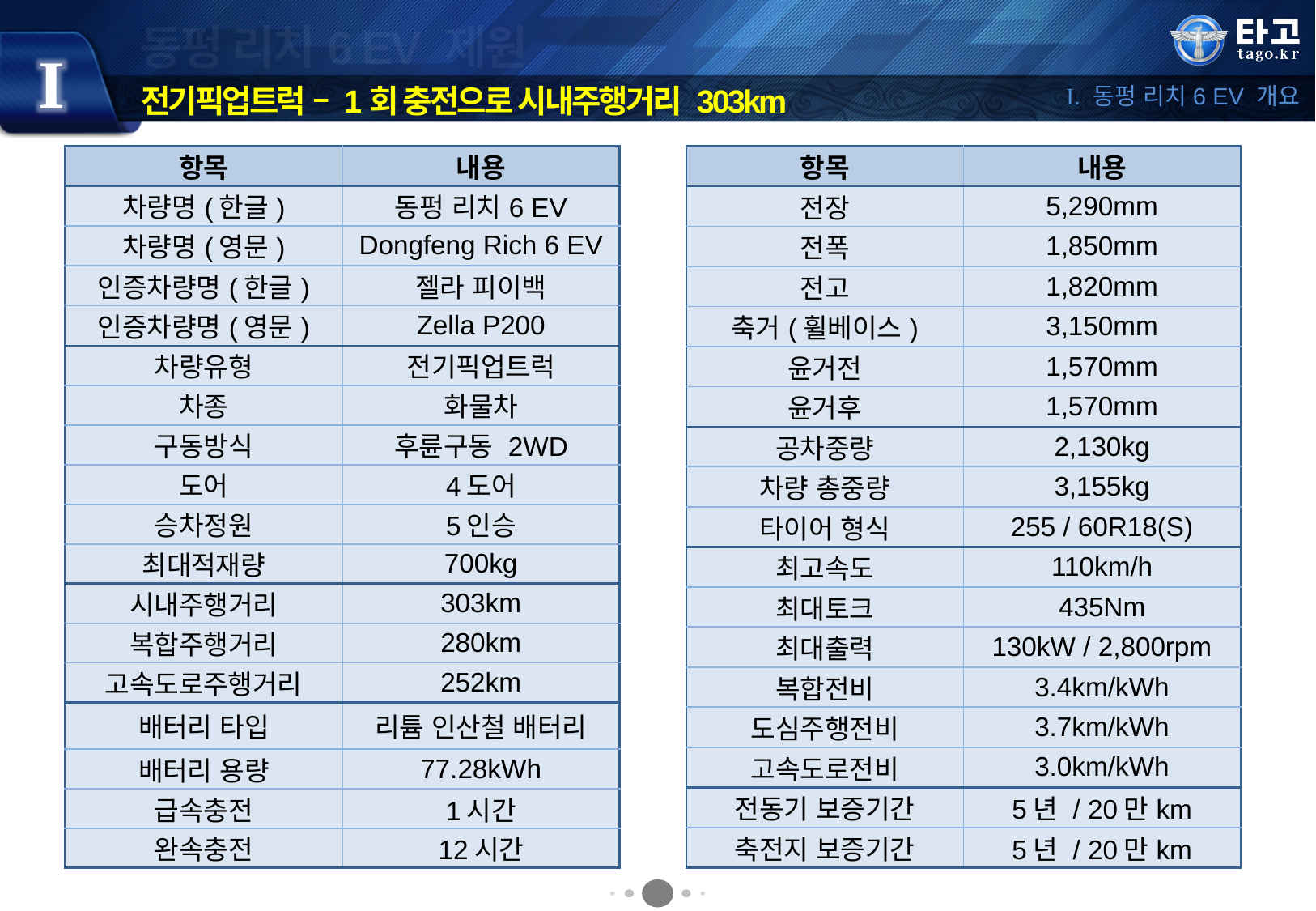

동펑 리치6 EV 제원
전기픽업트럭 – 1회 충전으로 시내주행거리 303km
| 항목 | 내용 |
| --- | --- |
| 차량명(한글) | 동펑 리치6 EV |
| 차량명(영문) | Dongfeng Rich 6 EV |
| 인증차량명(한글) | 젤라 피이백 |
| 인증차량명(영문) | Zella P200 |
| 차량유형 | 전기픽업트럭 |
| 차종 | 화물차 |
| 구동방식 | 후륜구동 2WD |
| 도어 | 4도어 |
| 승차정원 | 5인승 |
| 최대적재량 | 700kg |
| 시내주행거리 | 303km |
| 복합주행거리 | 280km |
| 고속도로주행거리 | 252km |
| 배터리 타입 | 리튬 인산철 배터리 |
| 배터리 용량 | 77.28kWh |
| 급속충전 | 1시간 |
| 완속충전 | 12시간 |
| 항목 | 내용 |
| --- | --- |
| 전장 | 5,290mm |
| 전폭 | 1,850mm |
| 전고 | 1,820mm |
| 축거(휠베이스) | 3,150mm |
| 윤거전 | 1,570mm |
| 윤거후 | 1,570mm |
| 공차중량 | 2,130kg |
| 차량 총중량 | 3,155kg |
| 타이어 형식 | 255 / 60R18(S) |
| 최고속도 | 110km/h |
| 최대토크 | 435Nm |
| 최대출력 | 130kW / 2,800rpm |
| 복합전비 | 3.4km/kWh |
| 도심주행전비 | 3.7km/kWh |
| 고속도로전비 | 3.0km/kWh |
| 전동기 보증기간 | 5년 / 20만km |
| 축전지 보증기간 | 5년 / 20만km |